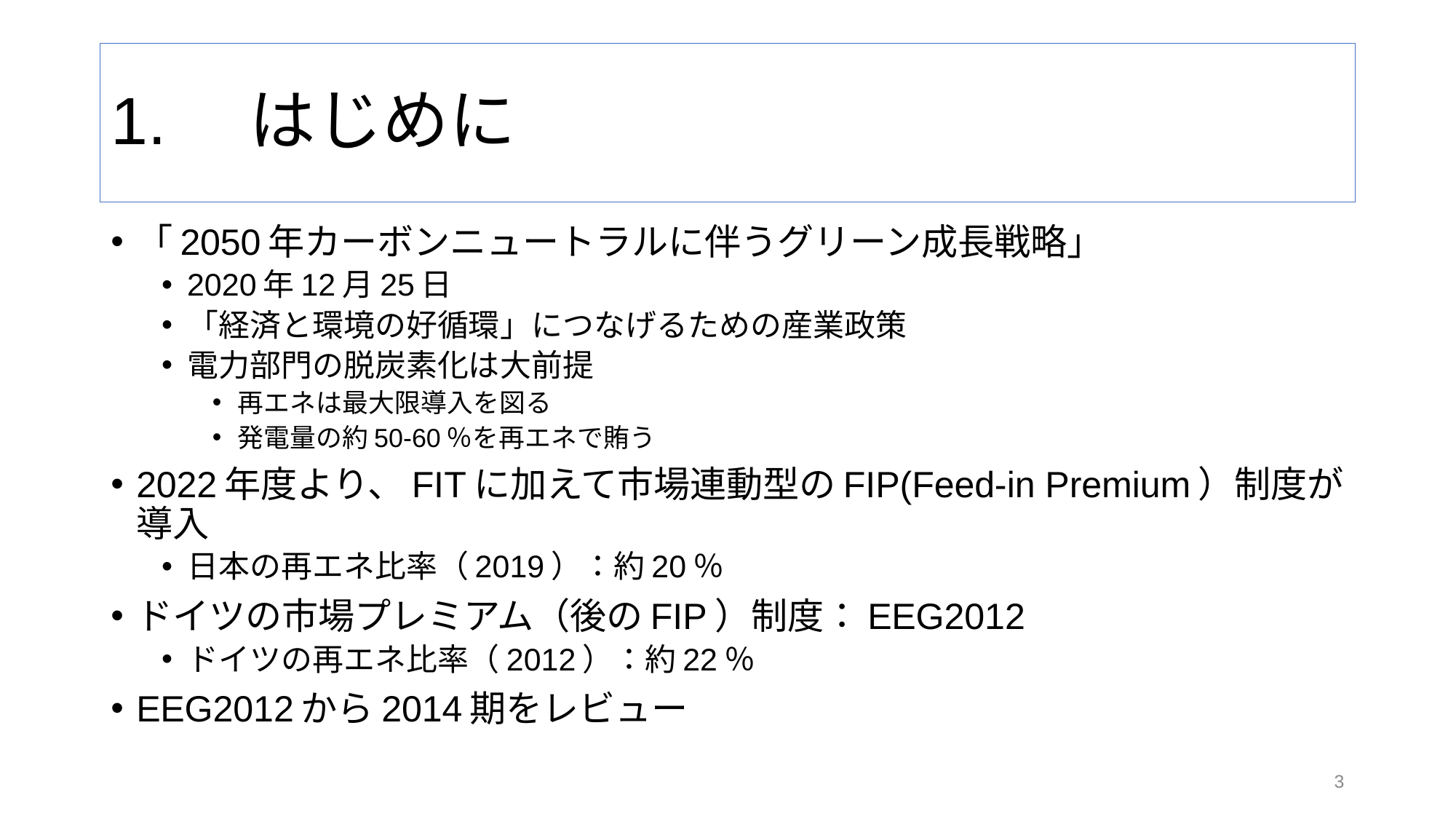

# 1.　はじめに
「2050年カーボンニュートラルに伴うグリーン成長戦略」
2020年12月25日
「経済と環境の好循環」につなげるための産業政策
電力部門の脱炭素化は大前提
再エネは最大限導入を図る
発電量の約50-60％を再エネで賄う
2022年度より、FITに加えて市場連動型のFIP(Feed-in Premium）制度が導入
日本の再エネ比率（2019）：約20％
ドイツの市場プレミアム（後のFIP）制度：EEG2012
ドイツの再エネ比率（2012）：約22％
EEG2012から2014期をレビュー

3